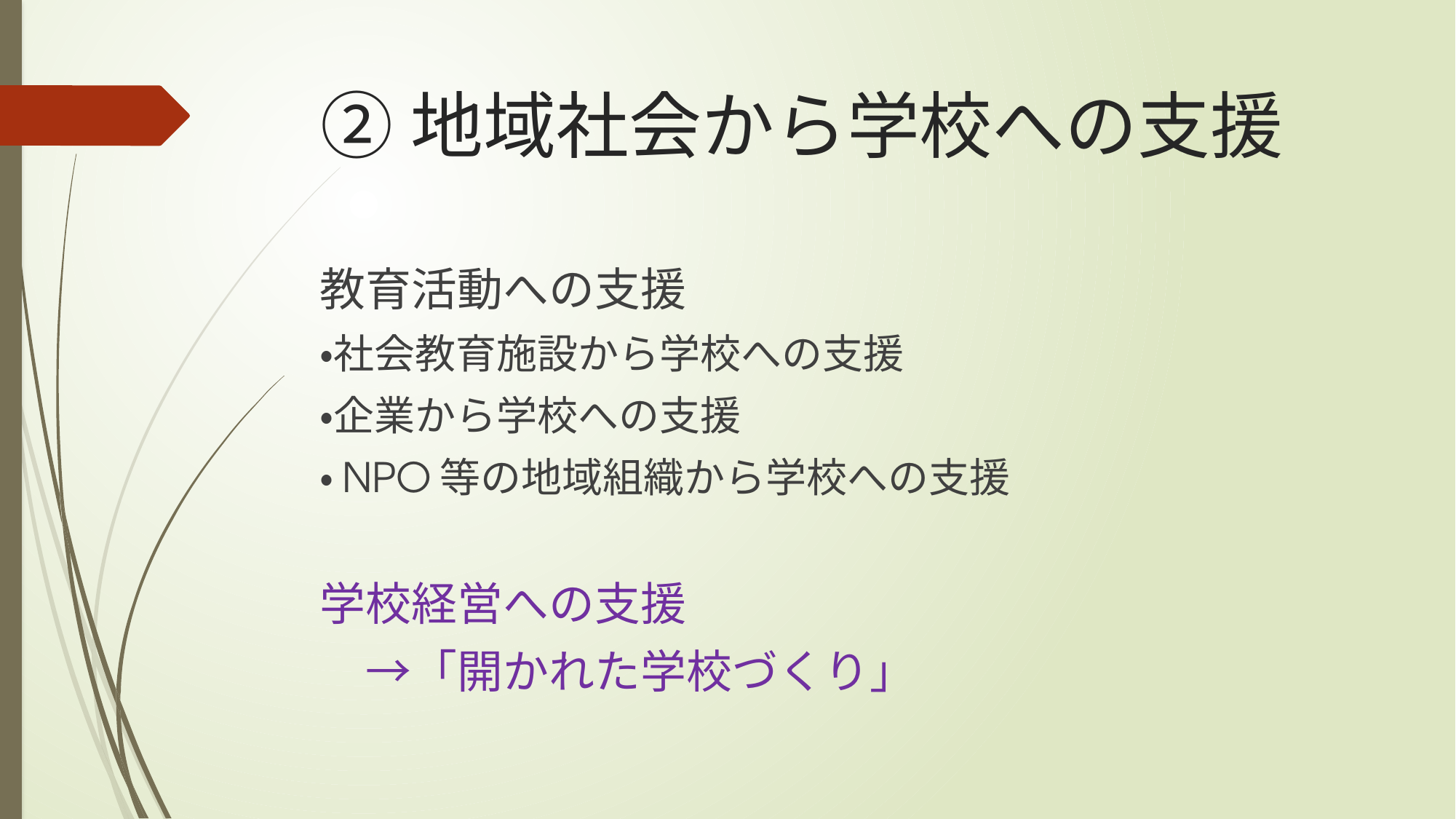

# ②地域社会から学校への支援
教育活動への支援
・社会教育施設から学校への支援
・企業から学校への支援
・NPO等の地域組織から学校への支援

学校経営への支援
　→「開かれた学校づくり」